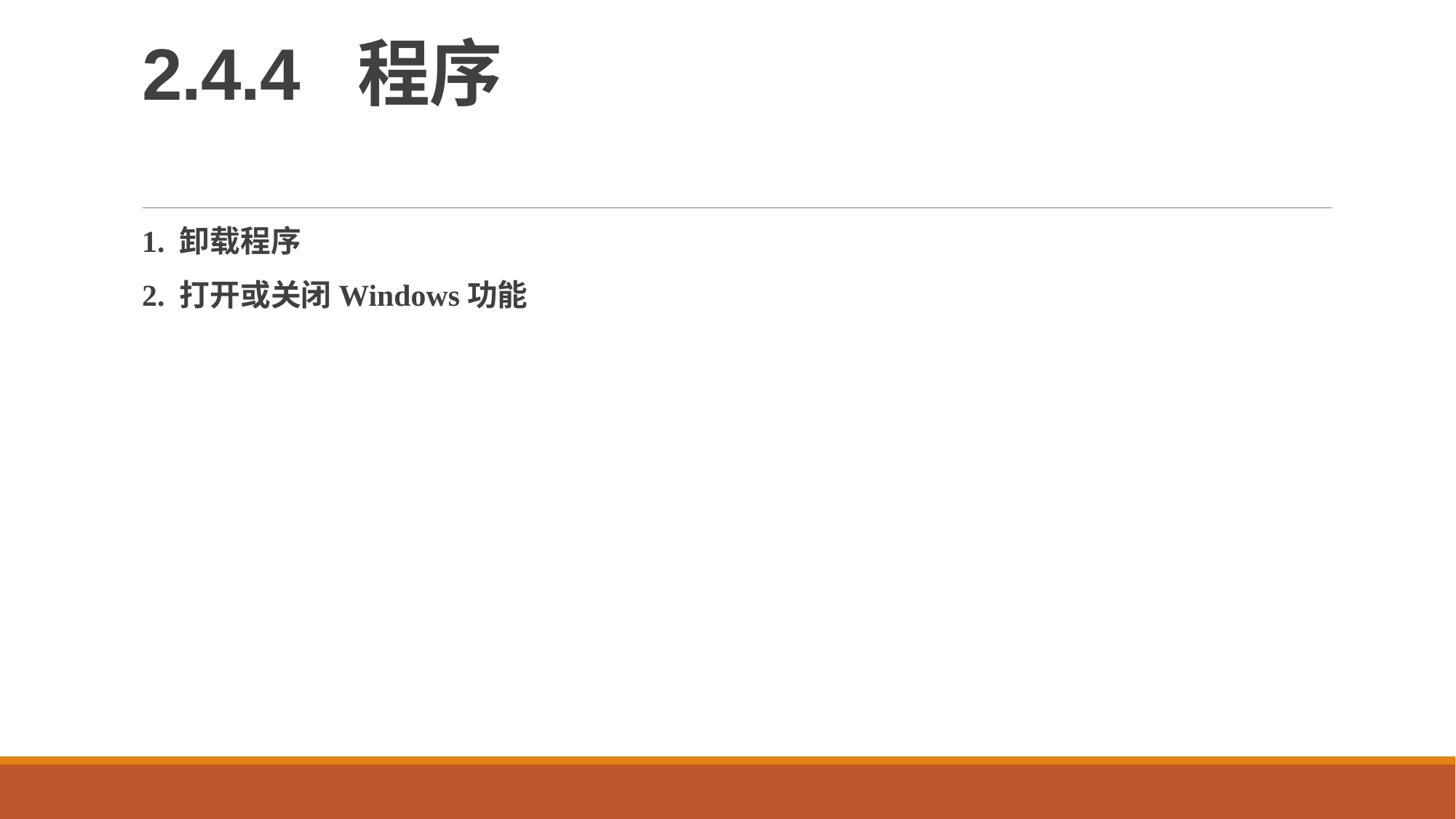

# 2.4.4  程序
1. 卸载程序
2. 打开或关闭Windows功能